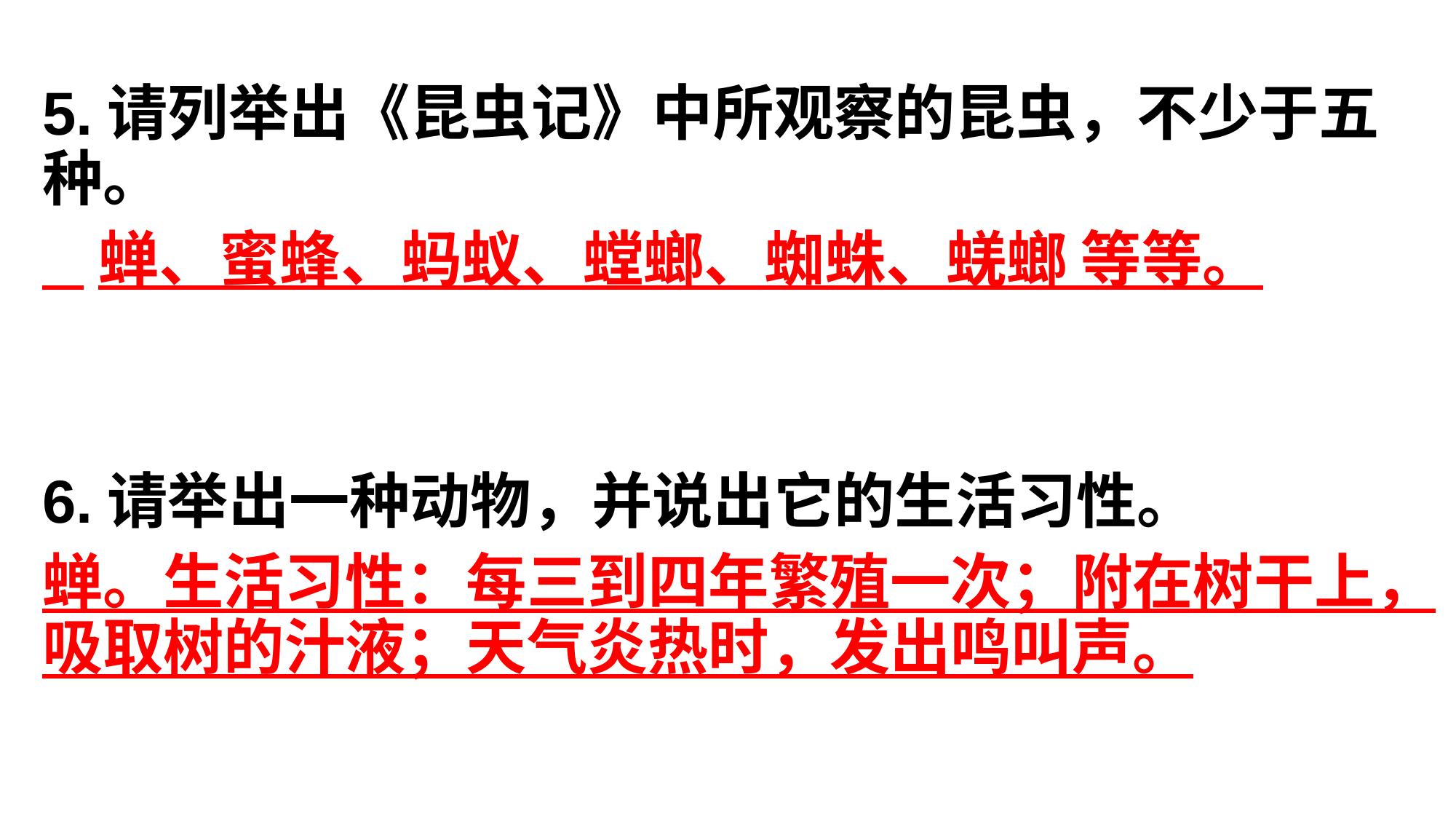

5.请列举出《昆虫记》中所观察的昆虫，不少于五种。
   蝉、蜜蜂、蚂蚁、螳螂、蜘蛛、蜣螂 等等。

6.请举出一种动物，并说出它的生活习性。
蝉。生活习性：每三到四年繁殖一次；附在树干上，吸取树的汁液；天气炎热时，发出鸣叫声。